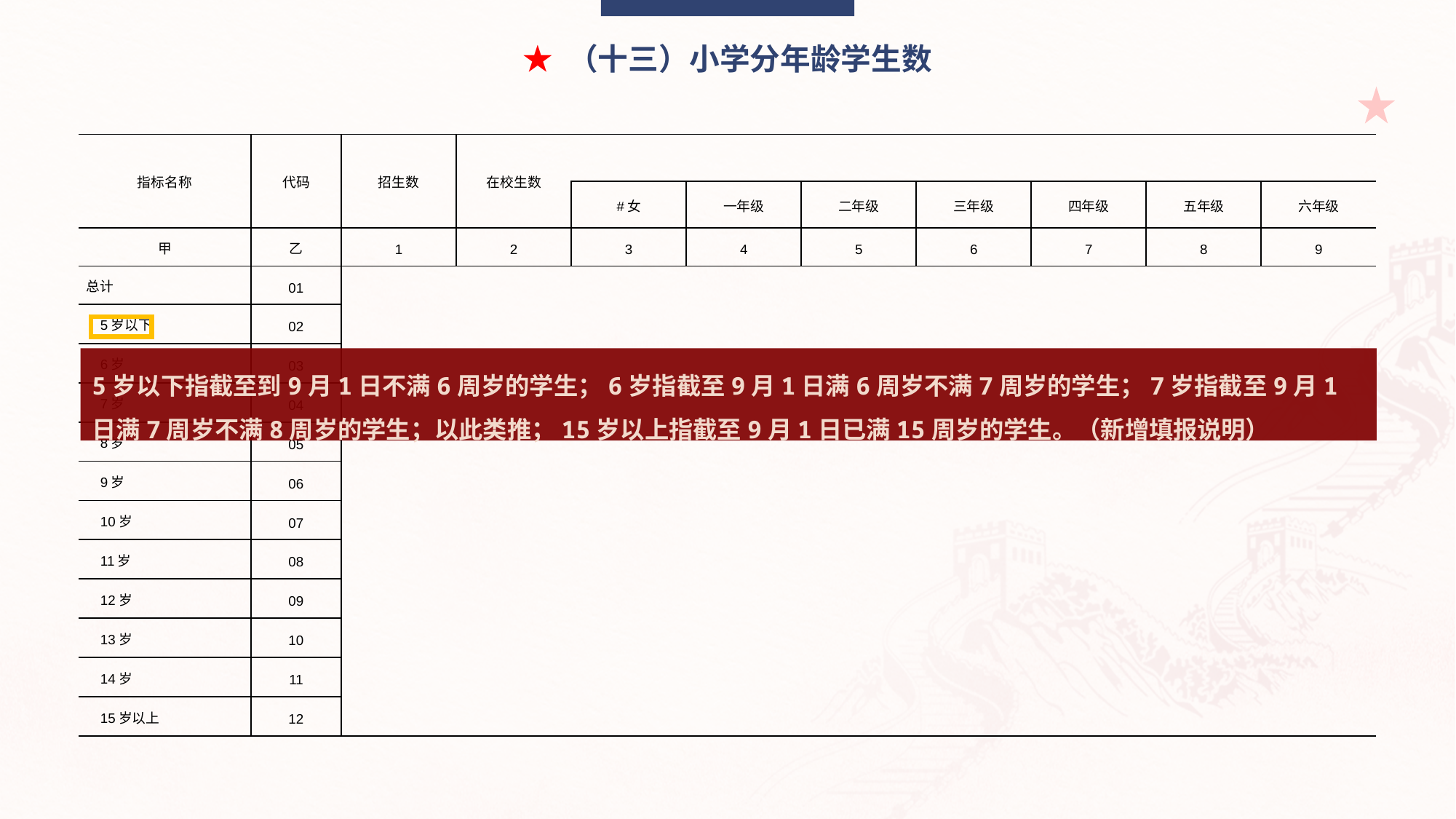

★ （十三）小学分年龄学生数
| 指标名称 | 代码 | 招生数 | 在校生数 |  |  |  |  |  |  |  |
| --- | --- | --- | --- | --- | --- | --- | --- | --- | --- | --- |
|  |  |  |  | #女 | 一年级 | 二年级 | 三年级 | 四年级 | 五年级 | 六年级 |
| 甲 | 乙 | 1 | 2 | 3 | 4 | 5 | 6 | 7 | 8 | 9 |
| 总计 | 01 |  |  |  |  |  |  |  |  |  |
| 5岁以下 | 02 |  |  |  |  |  |  |  |  |  |
| 6岁 | 03 |  |  |  |  |  |  |  |  |  |
| 7岁 | 04 |  |  |  |  |  |  |  |  |  |
| 8岁 | 05 |  |  |  |  |  |  |  |  |  |
| 9岁 | 06 |  |  |  |  |  |  |  |  |  |
| 10岁 | 07 |  |  |  |  |  |  |  |  |  |
| 11岁 | 08 |  |  |  |  |  |  |  |  |  |
| 12岁 | 09 |  |  |  |  |  |  |  |  |  |
| 13岁 | 10 |  |  |  |  |  |  |  |  |  |
| 14岁 | 11 |  |  |  |  |  |  |  |  |  |
| 15岁以上 | 12 |  |  |  |  |  |  |  |  |  |

5岁以下指截至到9月1日不满6周岁的学生；6岁指截至9月1日满6周岁不满7周岁的学生；7岁指截至9月1日满7周岁不满8周岁的学生；以此类推；15岁以上指截至9月1日已满15周岁的学生。（新增填报说明）